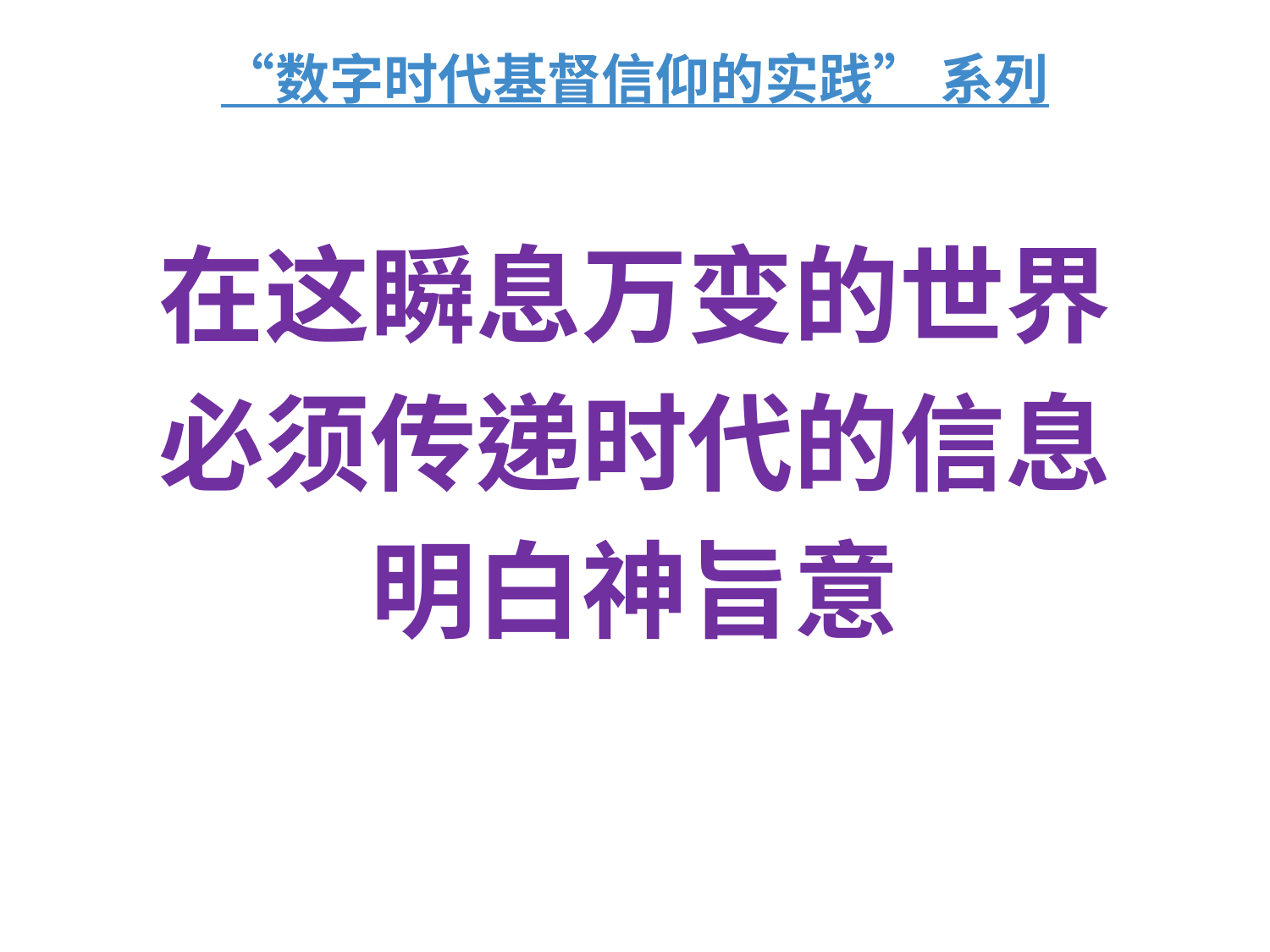

# “数字时代基督信仰的实践” 系列
在这瞬息万变的世界
必须传递时代的信息
明白神旨意